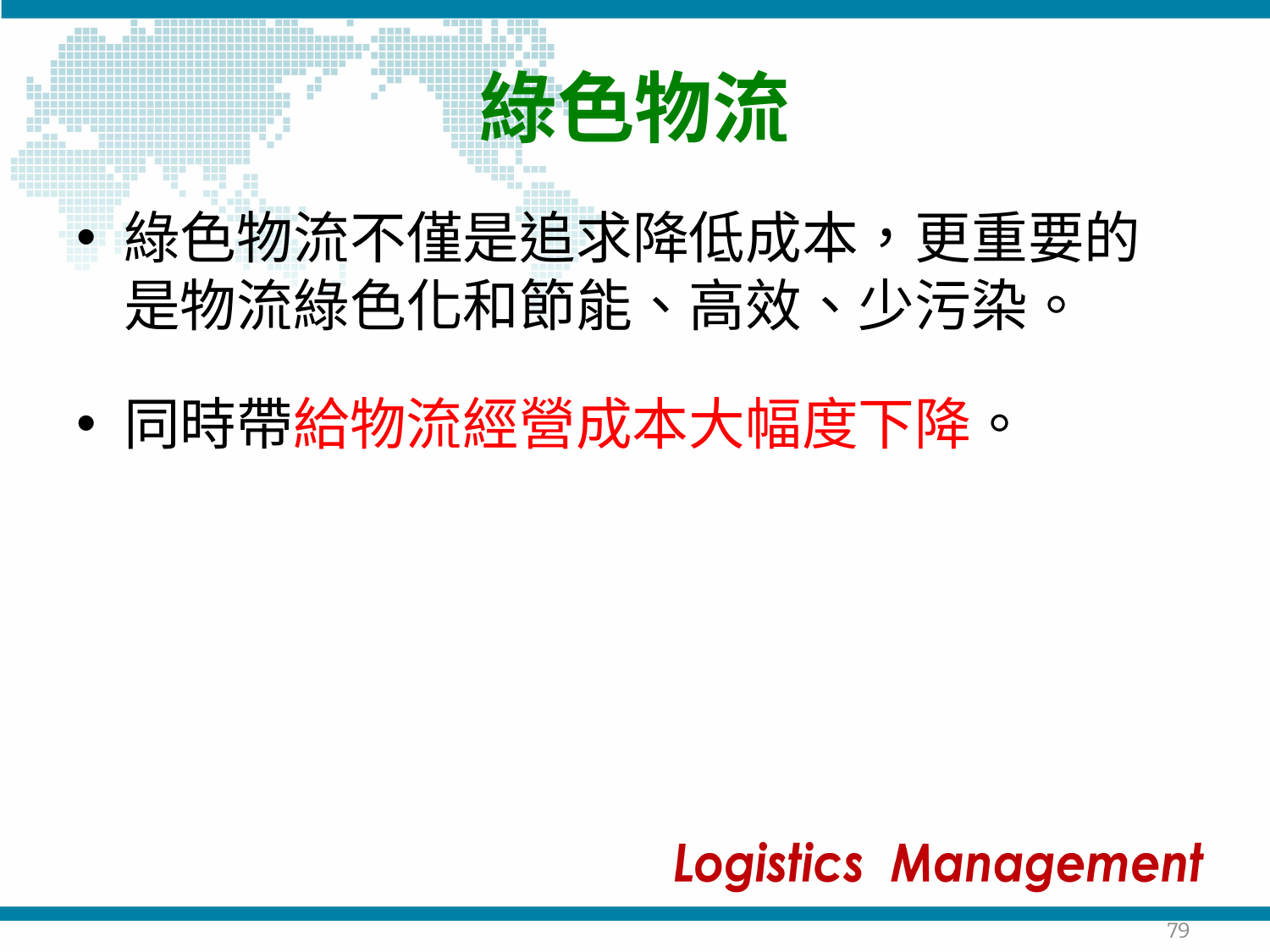

# 綠色物流
綠色物流不僅是追求降低成本，更重要的是物流綠色化和節能、高效、少污染。

同時帶給物流經營成本大幅度下降。
79